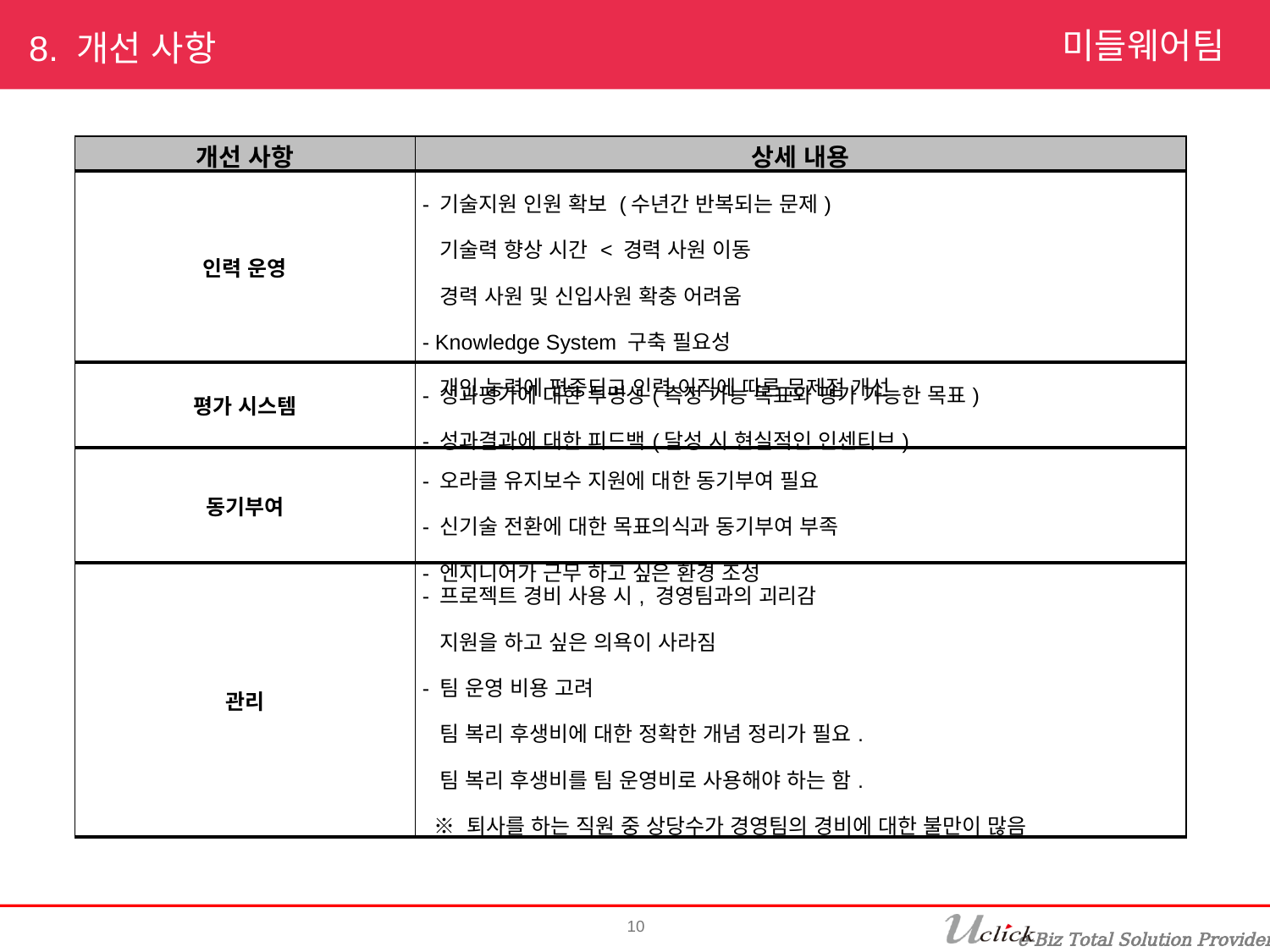

미들웨어팀
8. 개선 사항
| 개선 사항 | 상세 내용 |
| --- | --- |
| 인력 운영 | - 기술지원 인원 확보 (수년간 반복되는 문제) 기술력 향상 시간 < 경력 사원 이동 경력 사원 및 신입사원 확충 어려움 - Knowledge System 구축 필요성 개인 능력에 편중되고 인력 이직에 따른 문제점 개선 |
| 평가 시스템 | - 성과평가에 대한 투명성(측정 가능 목표와 평가 가능한 목표) - 성과결과에 대한 피드백(달성 시 현실적인 인센티브) |
| 동기부여 | - 오라클 유지보수 지원에 대한 동기부여 필요 - 신기술 전환에 대한 목표의식과 동기부여 부족 - 엔지니어가 근무 하고 싶은 환경 조성 |
| 관리 | - 프로젝트 경비 사용 시, 경영팀과의 괴리감 지원을 하고 싶은 의욕이 사라짐 - 팀 운영 비용 고려 팀 복리 후생비에 대한 정확한 개념 정리가 필요. 팀 복리 후생비를 팀 운영비로 사용해야 하는 함. ※ 퇴사를 하는 직원 중 상당수가 경영팀의 경비에 대한 불만이 많음 |